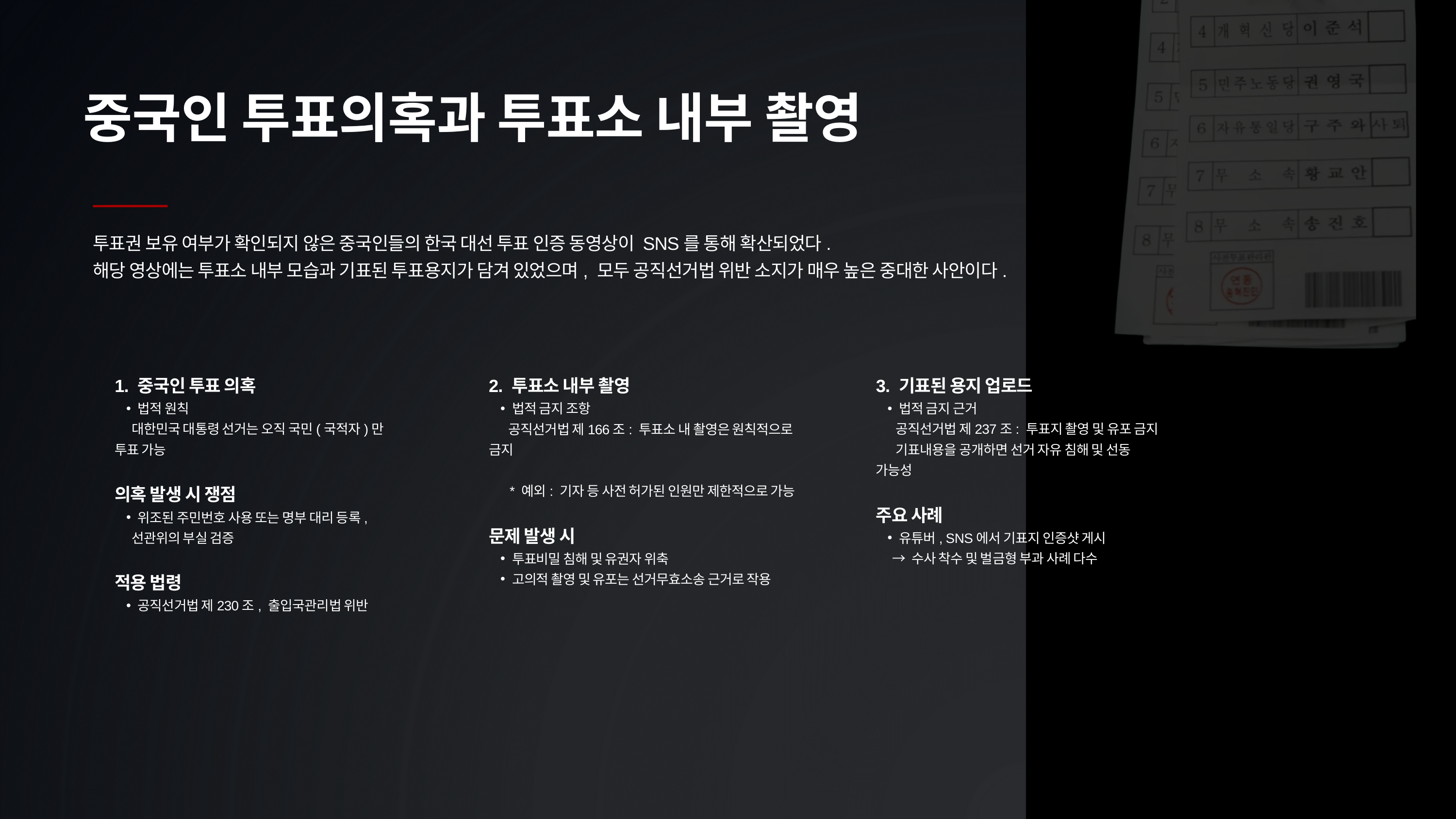

중국인 투표의혹과 투표소 내부 촬영

투표권 보유 여부가 확인되지 않은 중국인들의 한국 대선 투표 인증 동영상이 SNS를 통해 확산되었다.
해당 영상에는 투표소 내부 모습과 기표된 투표용지가 담겨 있었으며, 모두 공직선거법 위반 소지가 매우 높은 중대한 사안이다.
1. 중국인 투표 의혹
법적 원칙
     대한민국 대통령 선거는 오직 국민(국적자)만 투표 가능

의혹 발생 시 쟁점
위조된 주민번호 사용 또는 명부 대리 등록,
     선관위의 부실 검증

적용 법령
공직선거법 제230조, 출입국관리법 위반

2. 투표소 내부 촬영
법적 금지 조항
      공직선거법 제166조: 투표소 내 촬영은 원칙적으로 금지

      * 예외: 기자 등 사전 허가된 인원만 제한적으로 가능

문제 발생 시
투표비밀 침해 및 유권자 위축
고의적 촬영 및 유포는 선거무효소송 근거로 작용

3. 기표된 용지 업로드
법적 금지 근거
      공직선거법 제237조: 투표지 촬영 및 유포 금지
      기표내용을 공개하면 선거 자유 침해 및 선동 가능성

주요 사례
유튜버, SNS에서 기표지 인증샷 게시
      → 수사 착수 및 벌금형 부과 사례 다수